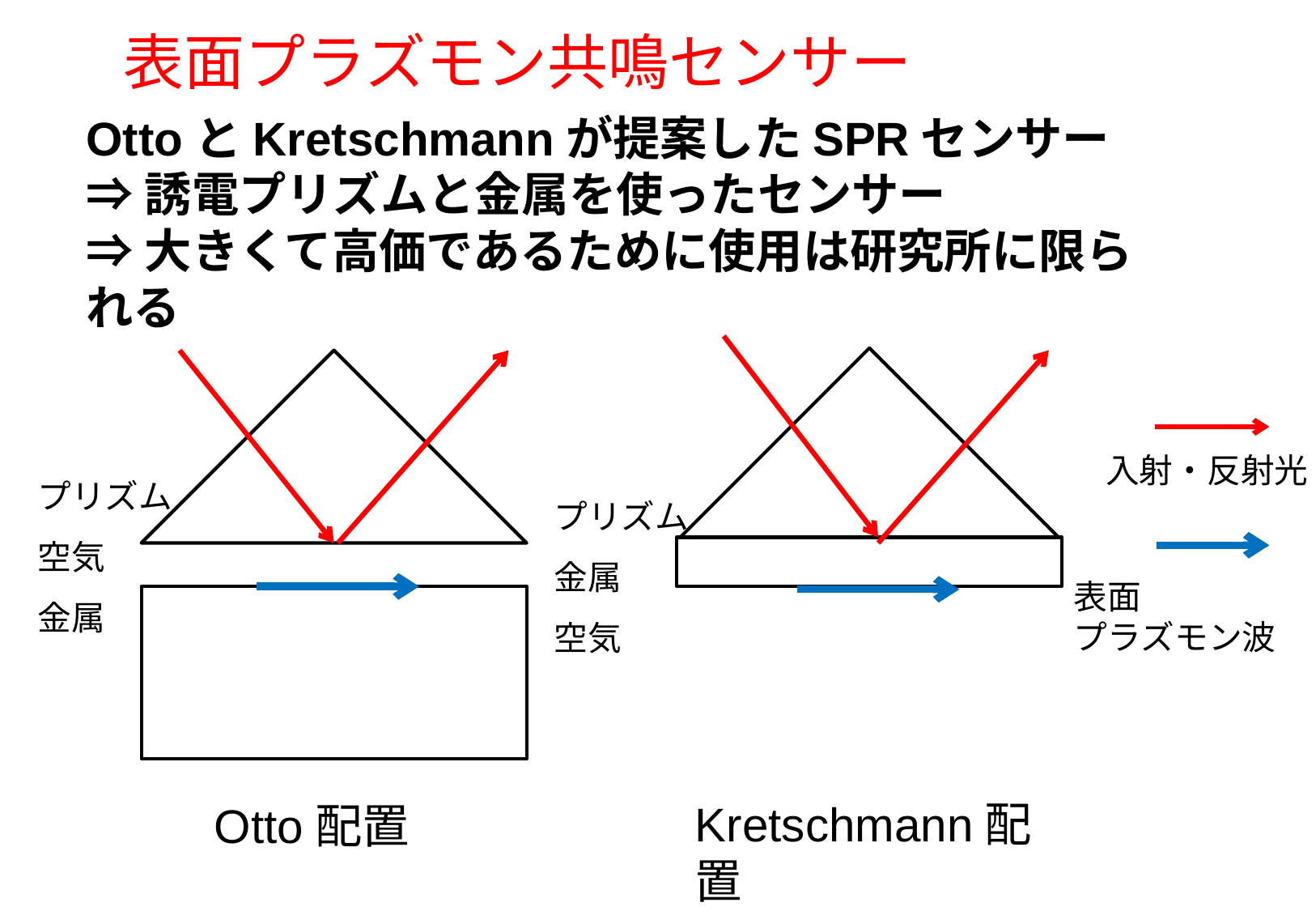

表面プラズモン共鳴センサー
OttoとKretschmannが提案したSPRセンサー
⇒誘電プリズムと金属を使ったセンサー
⇒大きくて高価であるために使用は研究所に限られる

入射・反射光
プリズム
空気
金属
プリズム
金属
空気

表面
プラズモン波

Kretschmann配置
Otto配置